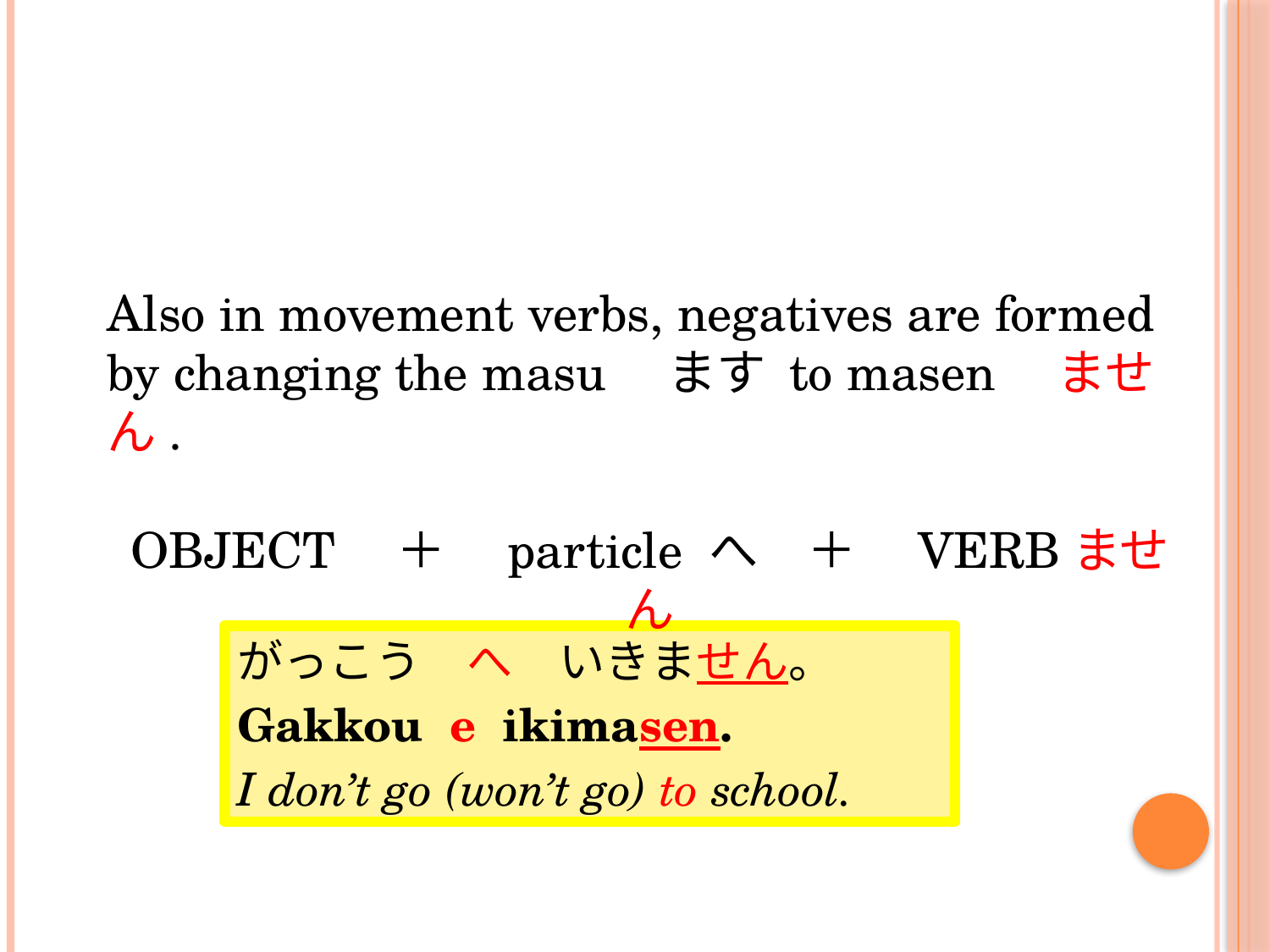

Also in movement verbs, negatives are formed by changing the masu　ます to masen　ません.

OBJECT　＋　particle へ　＋　VERBません
がっこう　へ　いきません。
Gakkou  e  ikimasen.
I don’t go (won’t go) to school.